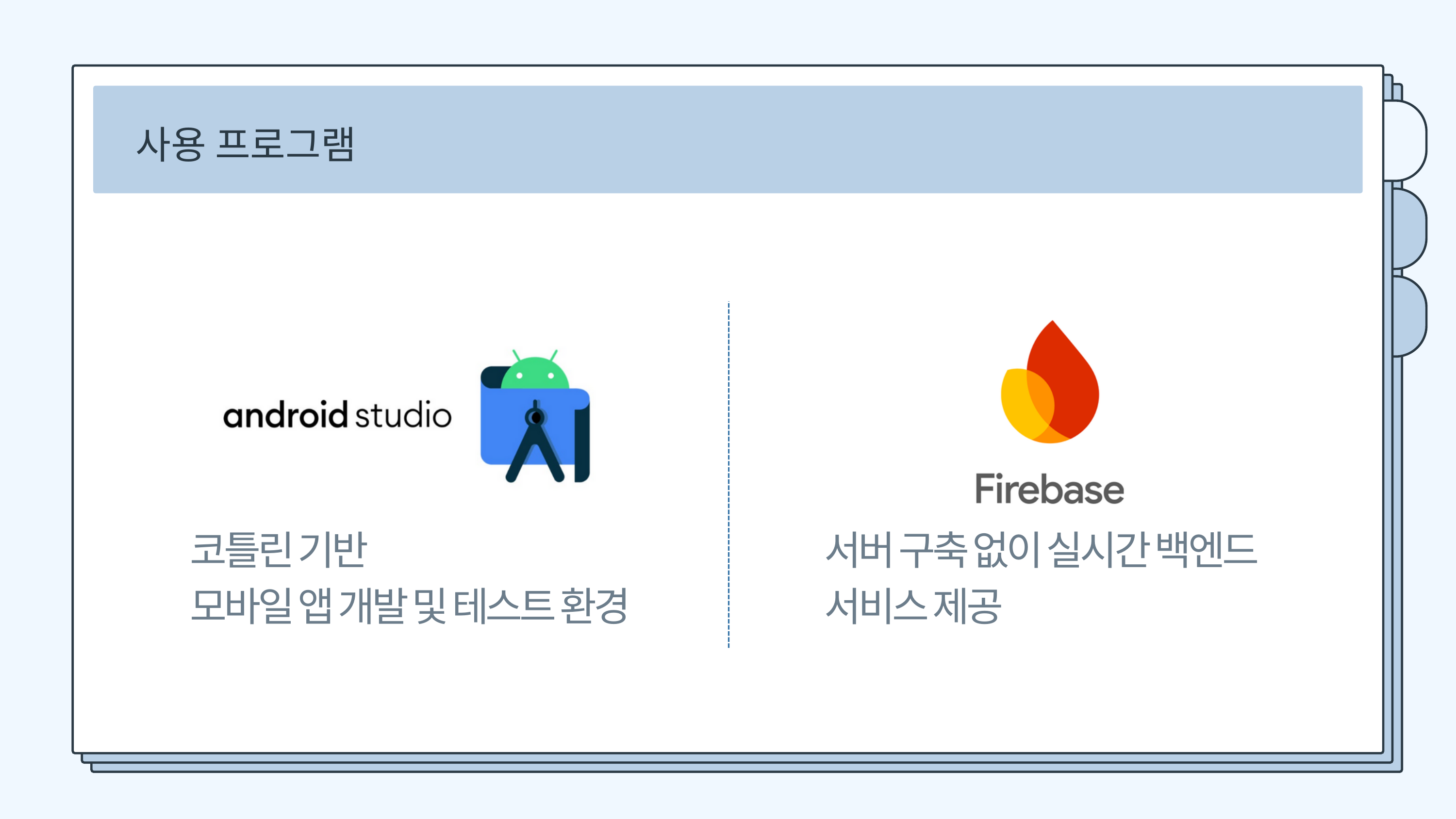

사용 프로그램

코틀린 기반
모바일 앱 개발 및 테스트 환경
서버 구축 없이 실시간 백엔드 서비스 제공